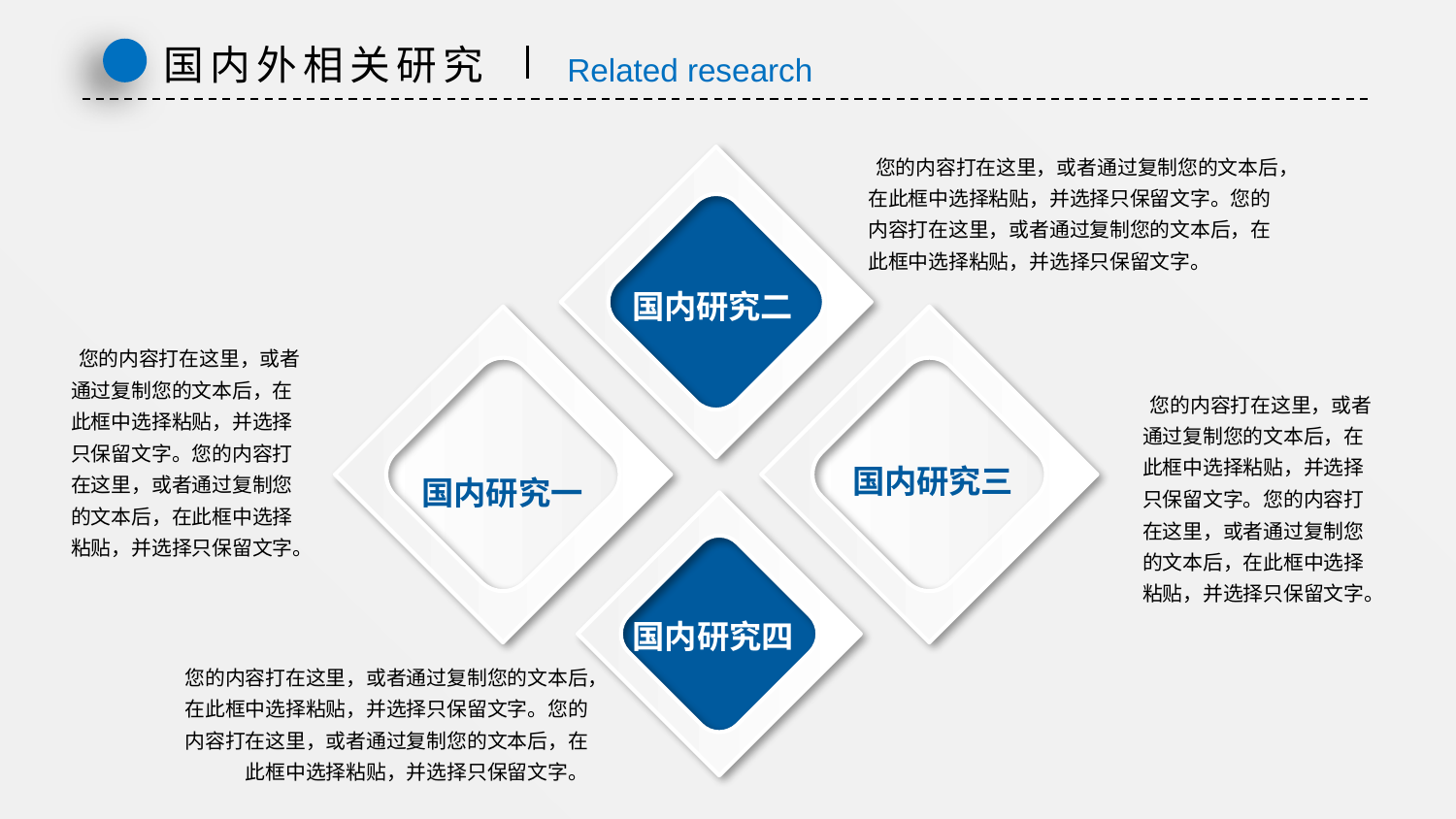

国内外相关研究

Related research
 您的内容打在这里，或者通过复制您的文本后，在此框中选择粘贴，并选择只保留文字。您的内容打在这里，或者通过复制您的文本后，在此框中选择粘贴，并选择只保留文字。

国内研究二
 您的内容打在这里，或者通过复制您的文本后，在此框中选择粘贴，并选择只保留文字。您的内容打在这里，或者通过复制您的文本后，在此框中选择粘贴，并选择只保留文字。

国内研究一

国内研究三
 您的内容打在这里，或者通过复制您的文本后，在此框中选择粘贴，并选择只保留文字。您的内容打在这里，或者通过复制您的文本后，在此框中选择粘贴，并选择只保留文字。

国内研究四
 您的内容打在这里，或者通过复制您的文本后，在此框中选择粘贴，并选择只保留文字。您的内容打在这里，或者通过复制您的文本后，在此框中选择粘贴，并选择只保留文字。
延时符